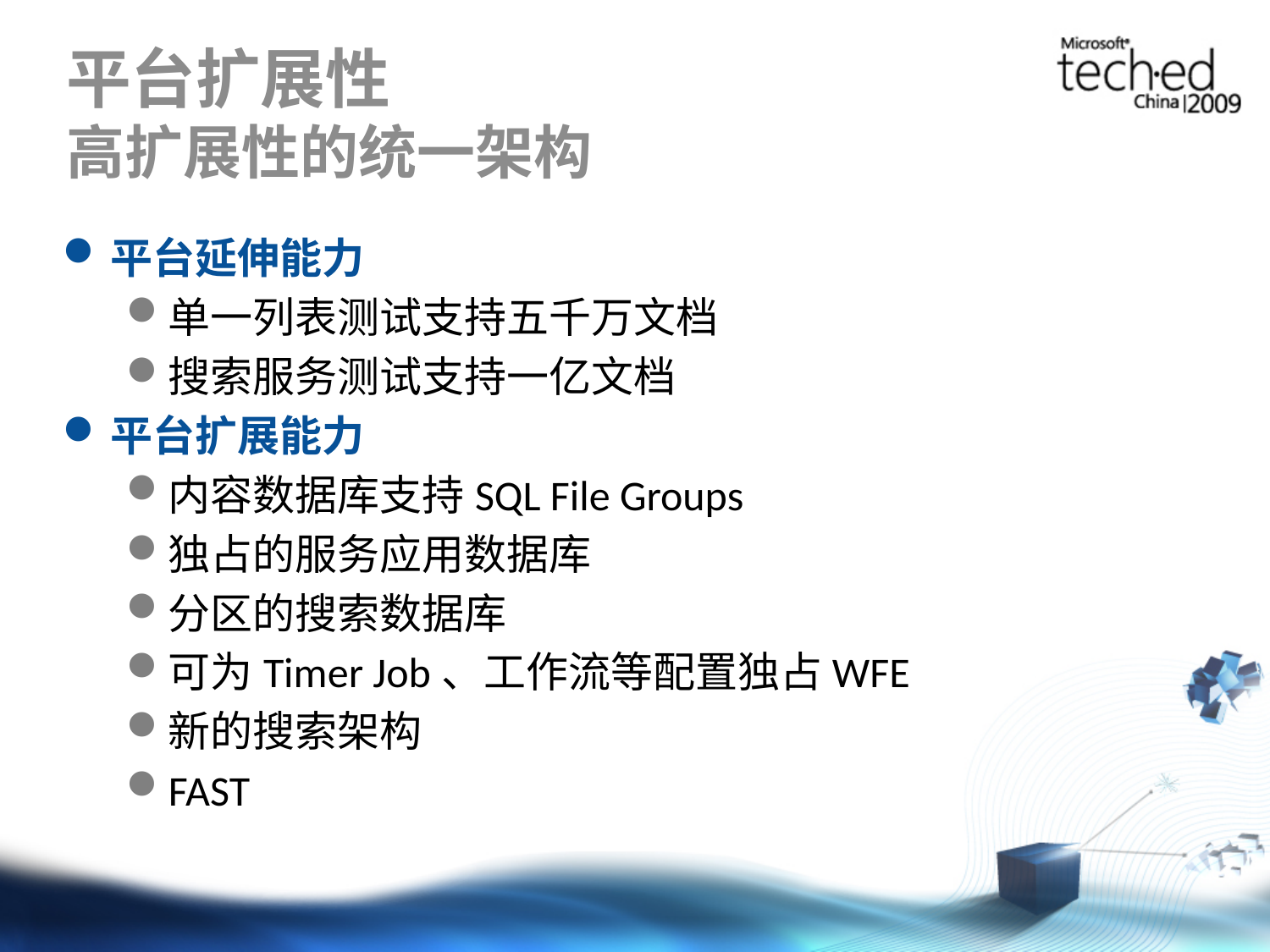

# 平台扩展性 高扩展性的统一架构
平台延伸能力
单一列表测试支持五千万文档
搜索服务测试支持一亿文档
平台扩展能力
内容数据库支持SQL File Groups
独占的服务应用数据库
分区的搜索数据库
可为Timer Job、工作流等配置独占WFE
新的搜索架构
FAST